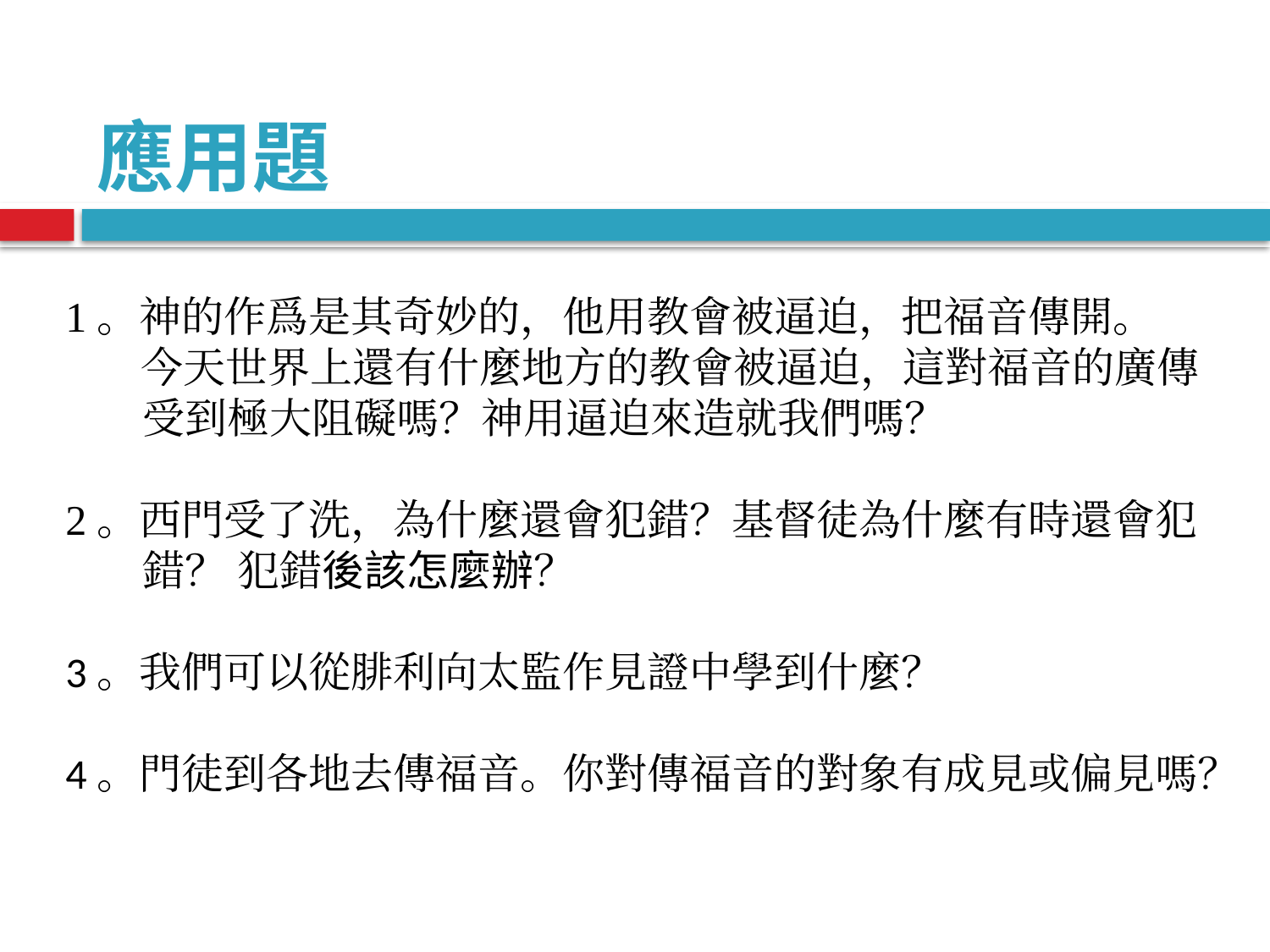

# 應用題

1。神的作爲是其奇妙的，他用教會被逼迫，把福音傳開。
      今天世界上還有什麼地方的教會被逼迫，這對福音的廣傳受到極大阻礙嗎？神用逼迫來造就我們嗎？

2。西門受了洗，為什麼還會犯錯？基督徒為什麼有時還會犯錯？ 犯錯後該怎麼辦？

3。我們可以從腓利向太監作見證中學到什麼？

4。門徒到各地去傳福音。你對傳福音的對象有成見或偏見嗎？